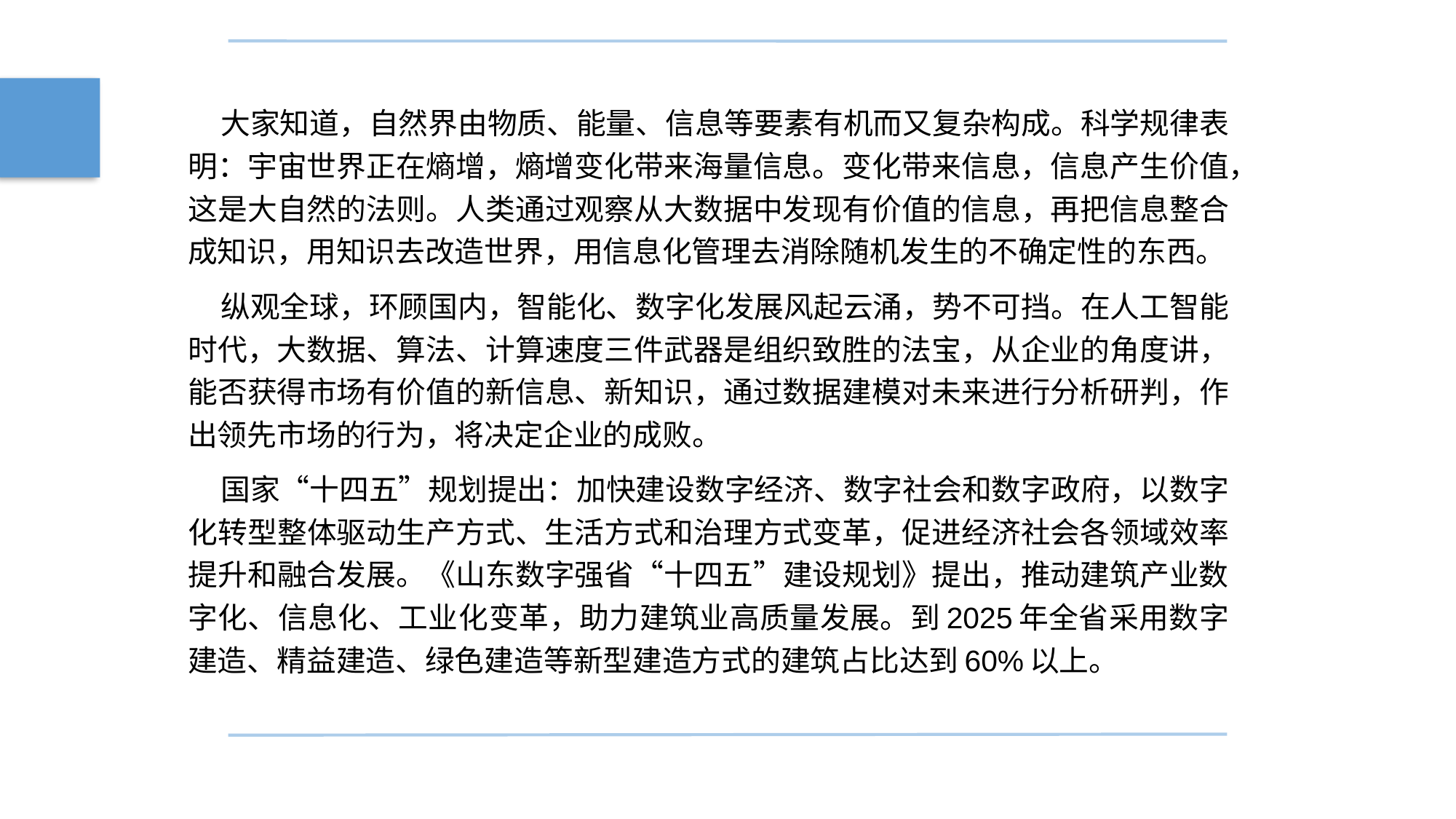

大家知道，自然界由物质、能量、信息等要素有机而又复杂构成。科学规律表明：宇宙世界正在熵增，熵增变化带来海量信息。变化带来信息，信息产生价值，这是大自然的法则。人类通过观察从大数据中发现有价值的信息，再把信息整合成知识，用知识去改造世界，用信息化管理去消除随机发生的不确定性的东西。
    纵观全球，环顾国内，智能化、数字化发展风起云涌，势不可挡。在人工智能时代，大数据、算法、计算速度三件武器是组织致胜的法宝，从企业的角度讲，能否获得市场有价值的新信息、新知识，通过数据建模对未来进行分析研判，作出领先市场的行为，将决定企业的成败。
    国家“十四五”规划提出：加快建设数字经济、数字社会和数字政府，以数字化转型整体驱动生产方式、生活方式和治理方式变革，促进经济社会各领域效率提升和融合发展。《山东数字强省“十四五”建设规划》提出，推动建筑产业数字化、信息化、工业化变革，助力建筑业高质量发展。到2025年全省采用数字建造、精益建造、绿色建造等新型建造方式的建筑占比达到60%以上。